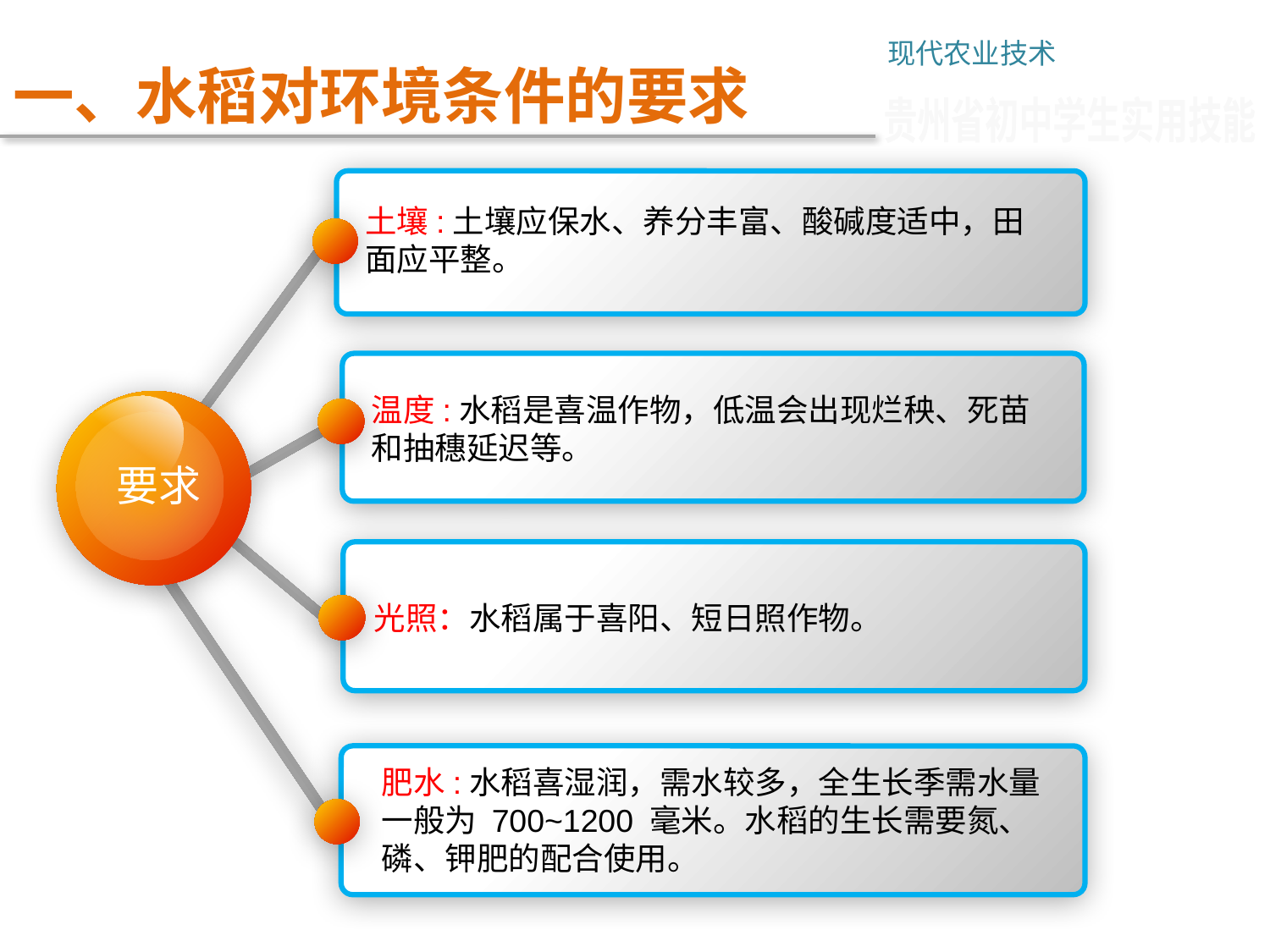

# 一、水稻对环境条件的要求
现代农业技术
贵州省初中学生实用技能

土壤:土壤应保水、养分丰富、酸碱度适中，田面应平整。

温度:水稻是喜温作物，低温会出现烂秧、死苗和抽穗延迟等。

要求

肥水:水稻喜湿润，需水较多，全生长季需水量一般为 700~1200 毫米。水稻的生长需要氮、磷、钾肥的配合使用。

光照：水稻属于喜阳、短日照作物。